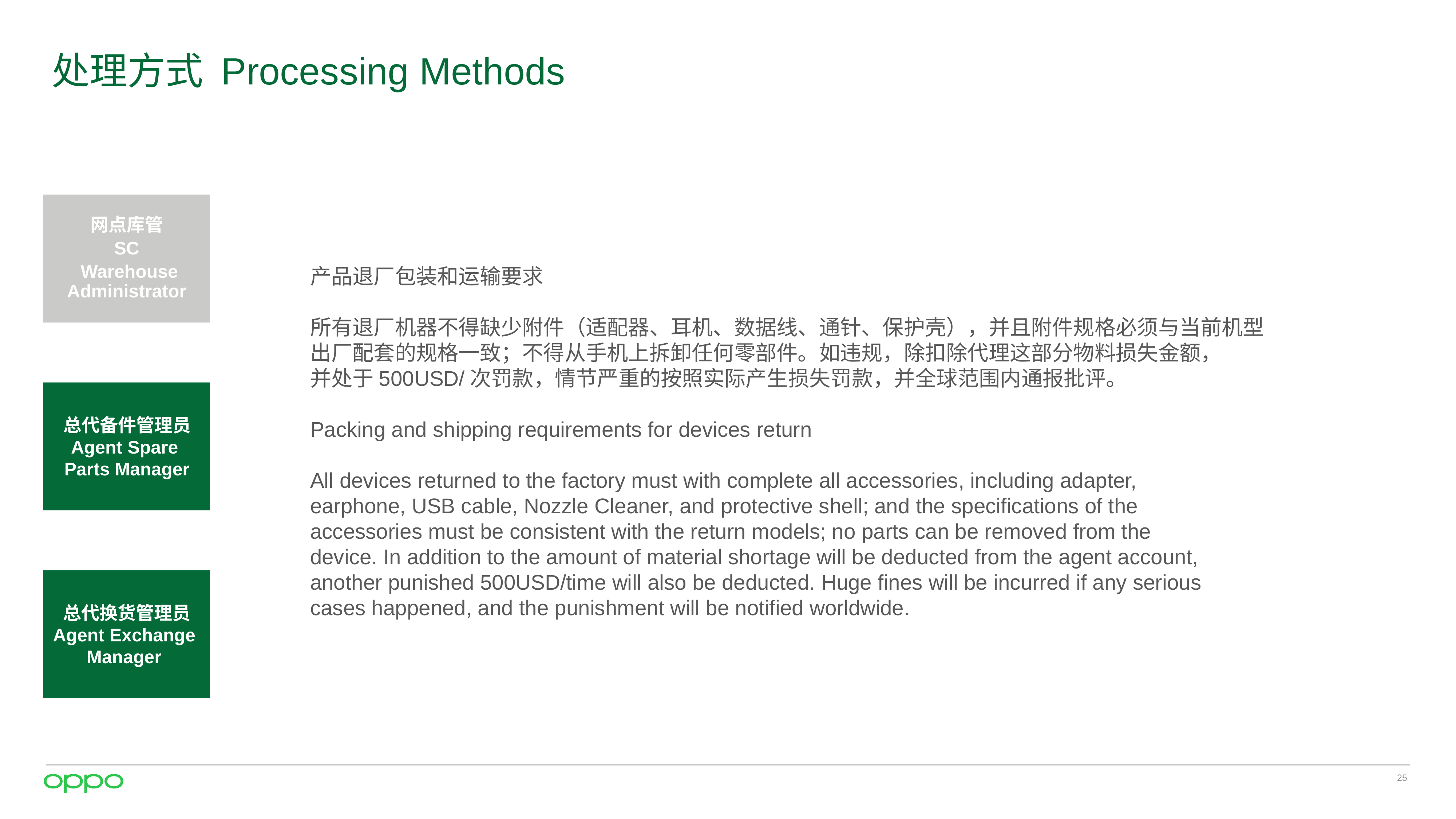

# 处理方式 Processing Methods

网点库管
SC
 Warehouse Administrator

产品退厂包装和运输要求

所有退厂机器不得缺少附件（适配器、耳机、数据线、通针、保护壳），并且附件规格必须与当前机型
出厂配套的规格一致；不得从手机上拆卸任何零部件。如违规，除扣除代理这部分物料损失金额，
并处于500USD/次罚款，情节严重的按照实际产生损失罚款，并全球范围内通报批评。

Packing and shipping requirements for devices return

All devices returned to the factory must with complete all accessories, including adapter,
earphone, USB cable, Nozzle Cleaner, and protective shell; and the specifications of the
accessories must be consistent with the return models; no parts can be removed from the
device. In addition to the amount of material shortage will be deducted from the agent account,
another punished 500USD/time will also be deducted. Huge fines will be incurred if any serious
cases happened, and the punishment will be notified worldwide.

总代备件管理员
Agent Spare
Parts Manager

总代换货管理员
Agent Exchange
Manager